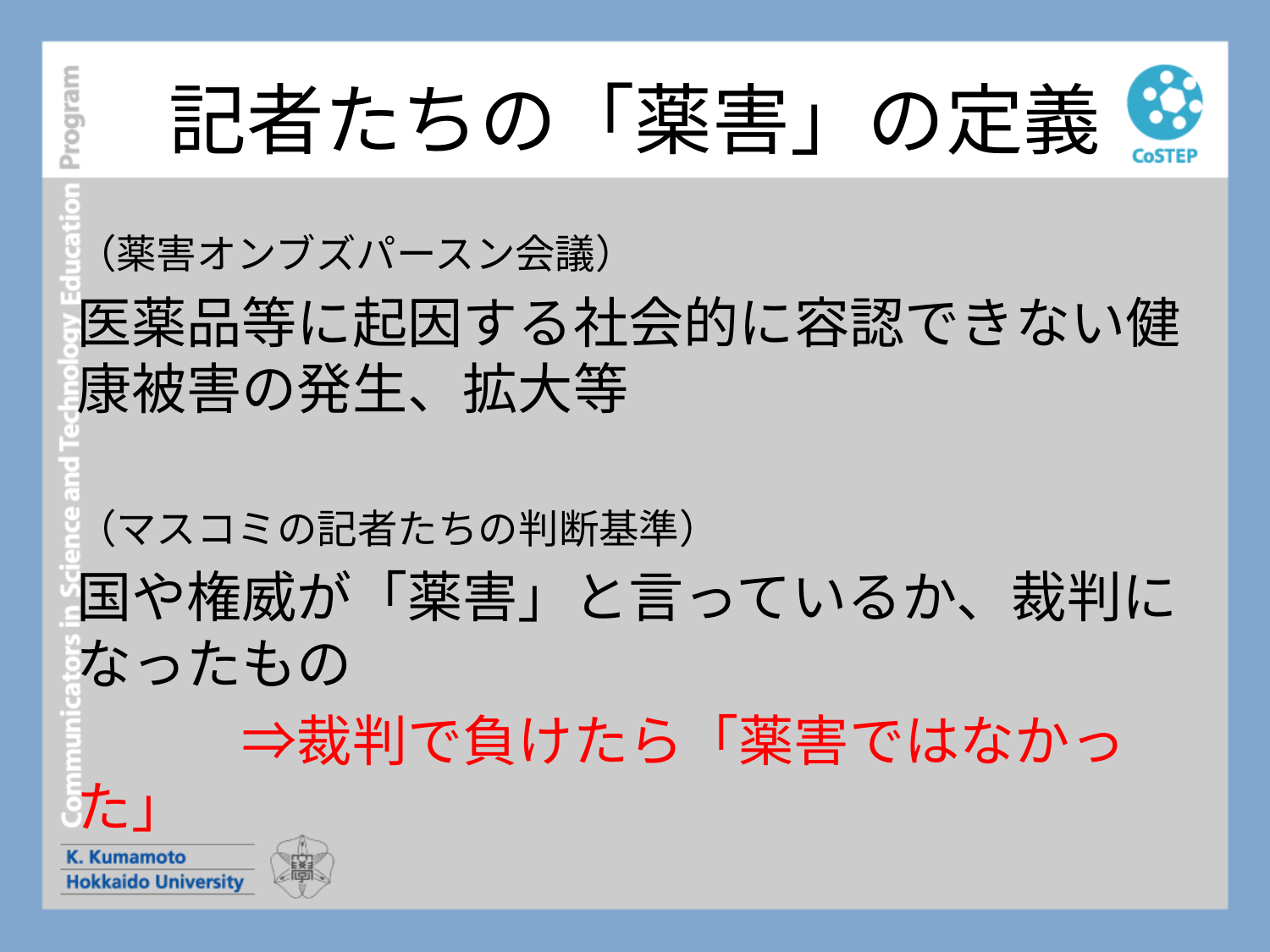

# 記者たちの「薬害」の定義
（薬害オンブズパースン会議）
医薬品等に起因する社会的に容認できない健康被害の発生、拡大等

（マスコミの記者たちの判断基準）
国や権威が「薬害」と言っているか、裁判になったもの
　　　⇒裁判で負けたら「薬害ではなかった」